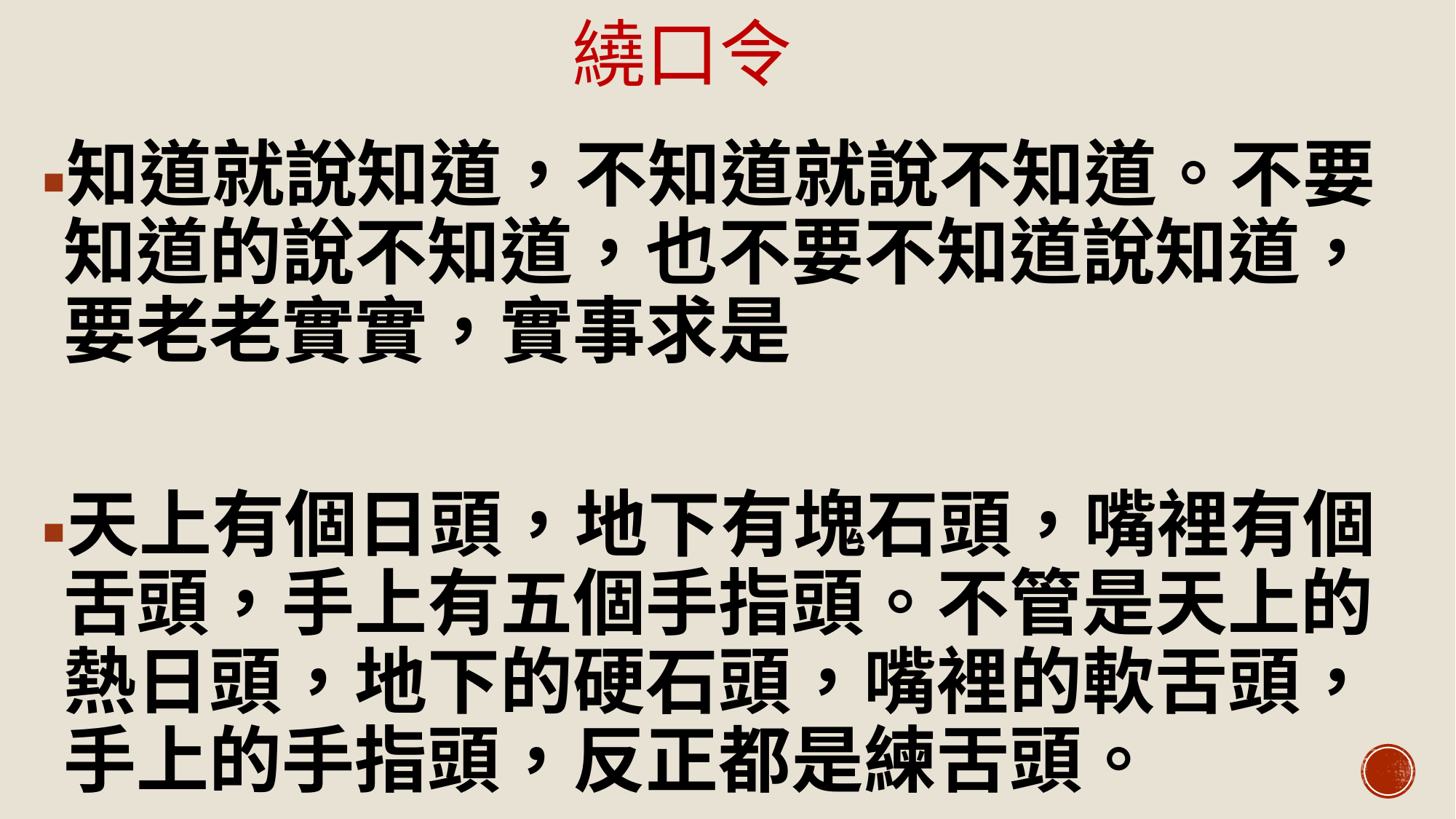

# 繞口令
知道就說知道，不知道就說不知道。不要知道的說不知道，也不要不知道說知道，要老老實實，實事求是

天上有個日頭，地下有塊石頭，嘴裡有個舌頭，手上有五個手指頭。不管是天上的熱日頭，地下的硬石頭，嘴裡的軟舌頭，手上的手指頭，反正都是練舌頭。